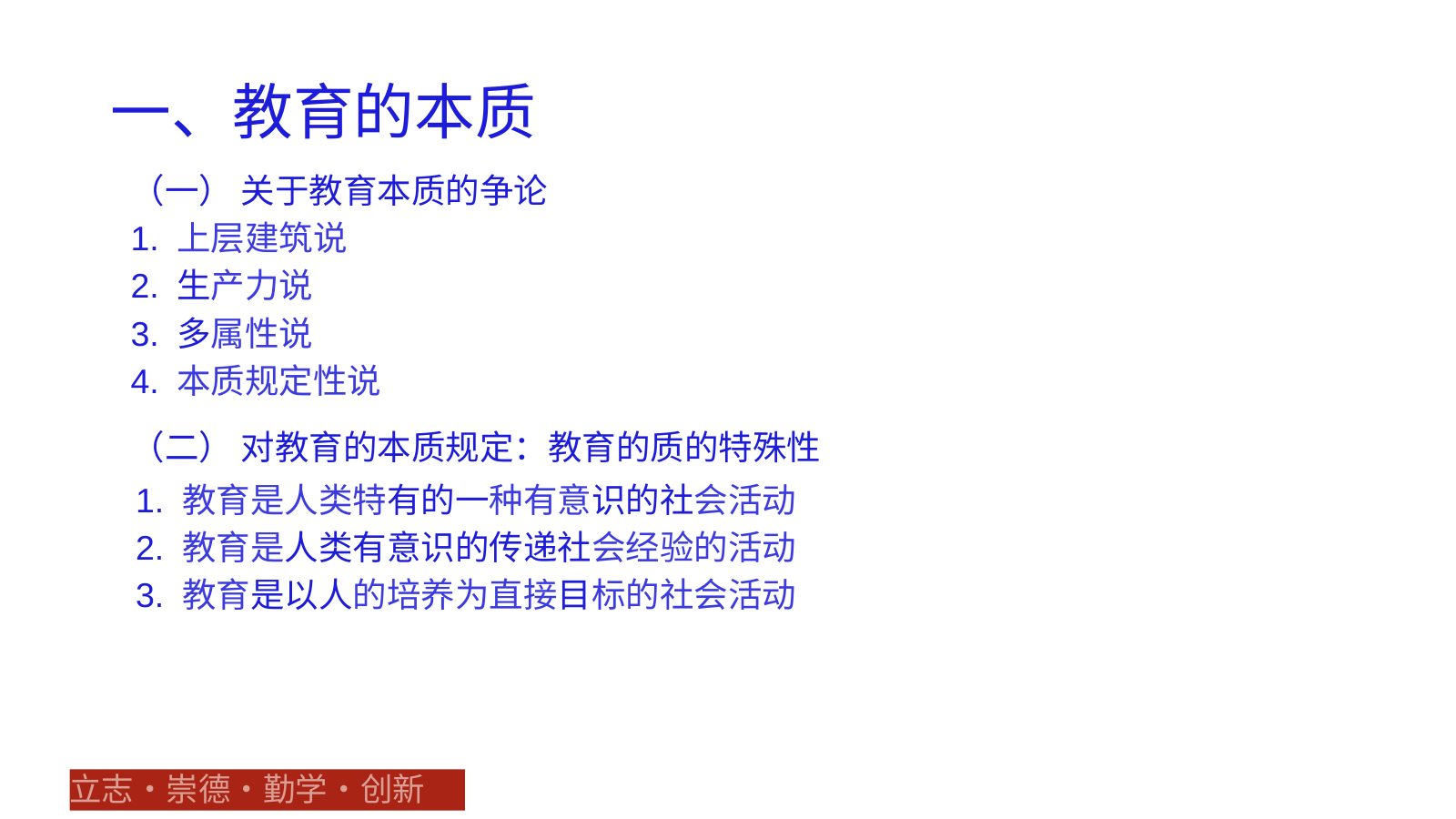

一、教育的本质
（一） 关于教育本质的争论
1. 上层建筑说
2. 生产力说
3. 多属性说
4. 本质规定性说
（二） 对教育的本质规定：教育的质的特殊性
1. 教育是人类特有的一种有意识的社会活动
2. 教育是人类有意识的传递社会经验的活动
3. 教育是以人的培养为直接目标的社会活动
立志•崇德•勤学•创新